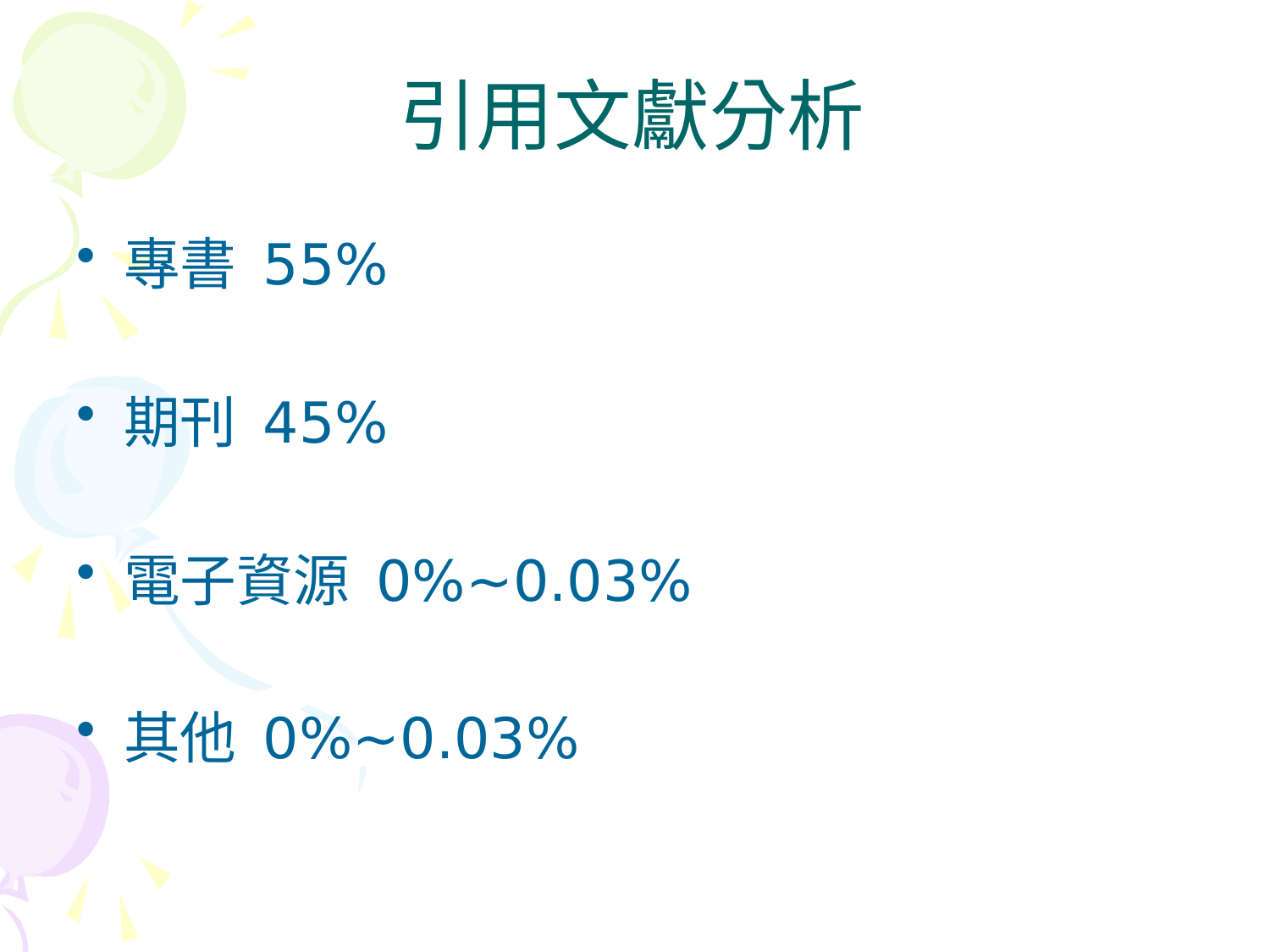

# 引用文獻分析
專書 55%

期刊 45%

電子資源 0%~0.03%

其他 0%~0.03%